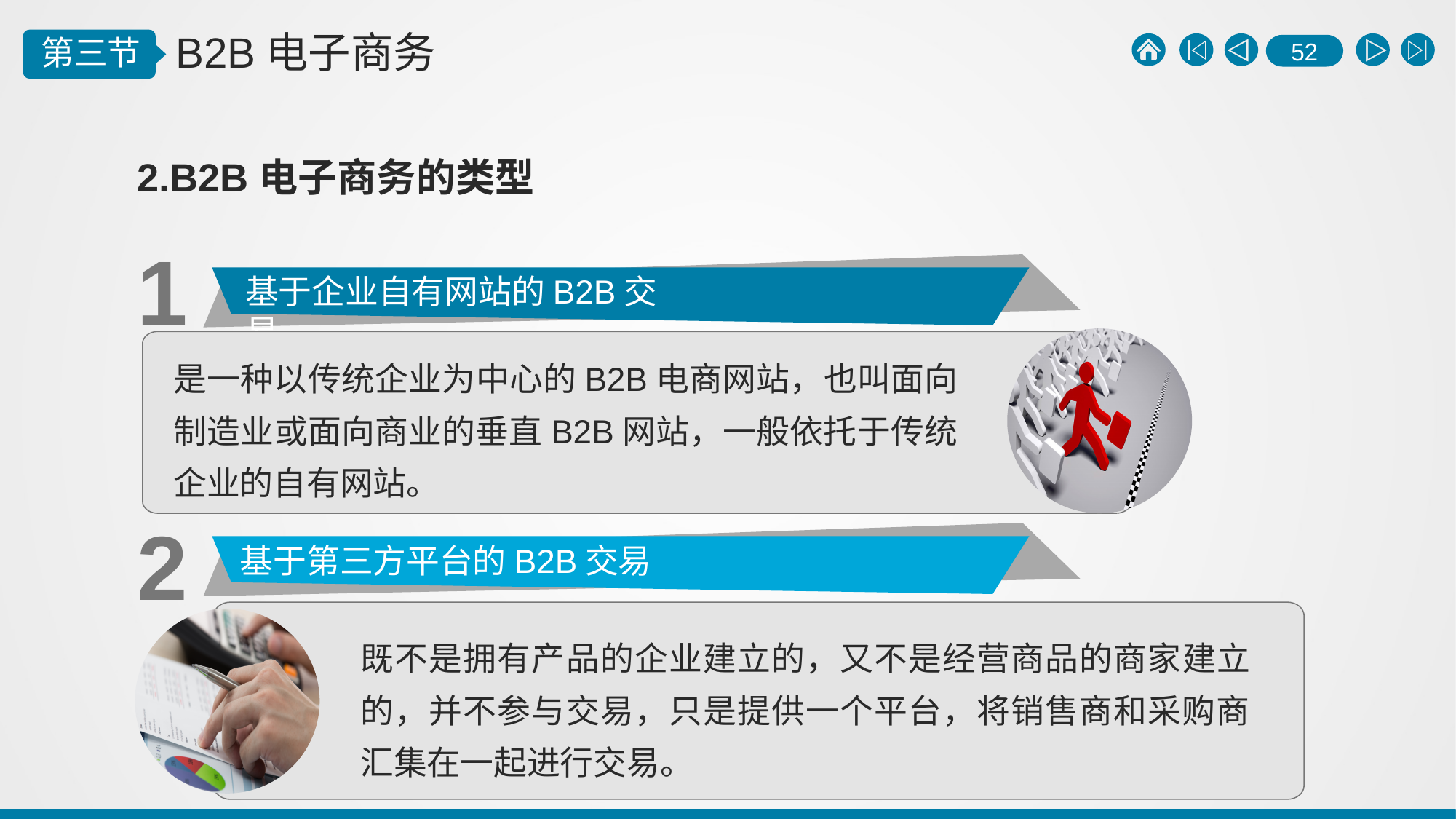

2.B2B电子商务的类型
1

基于企业自有网站的B2B交易

是一种以传统企业为中心的B2B电商网站，也叫面向制造业或面向商业的垂直B2B网站，一般依托于传统企业的自有网站。
2

基于第三方平台的B2B交易

既不是拥有产品的企业建立的，又不是经营商品的商家建立的，并不参与交易，只是提供一个平台，将销售商和采购商汇集在一起进行交易。